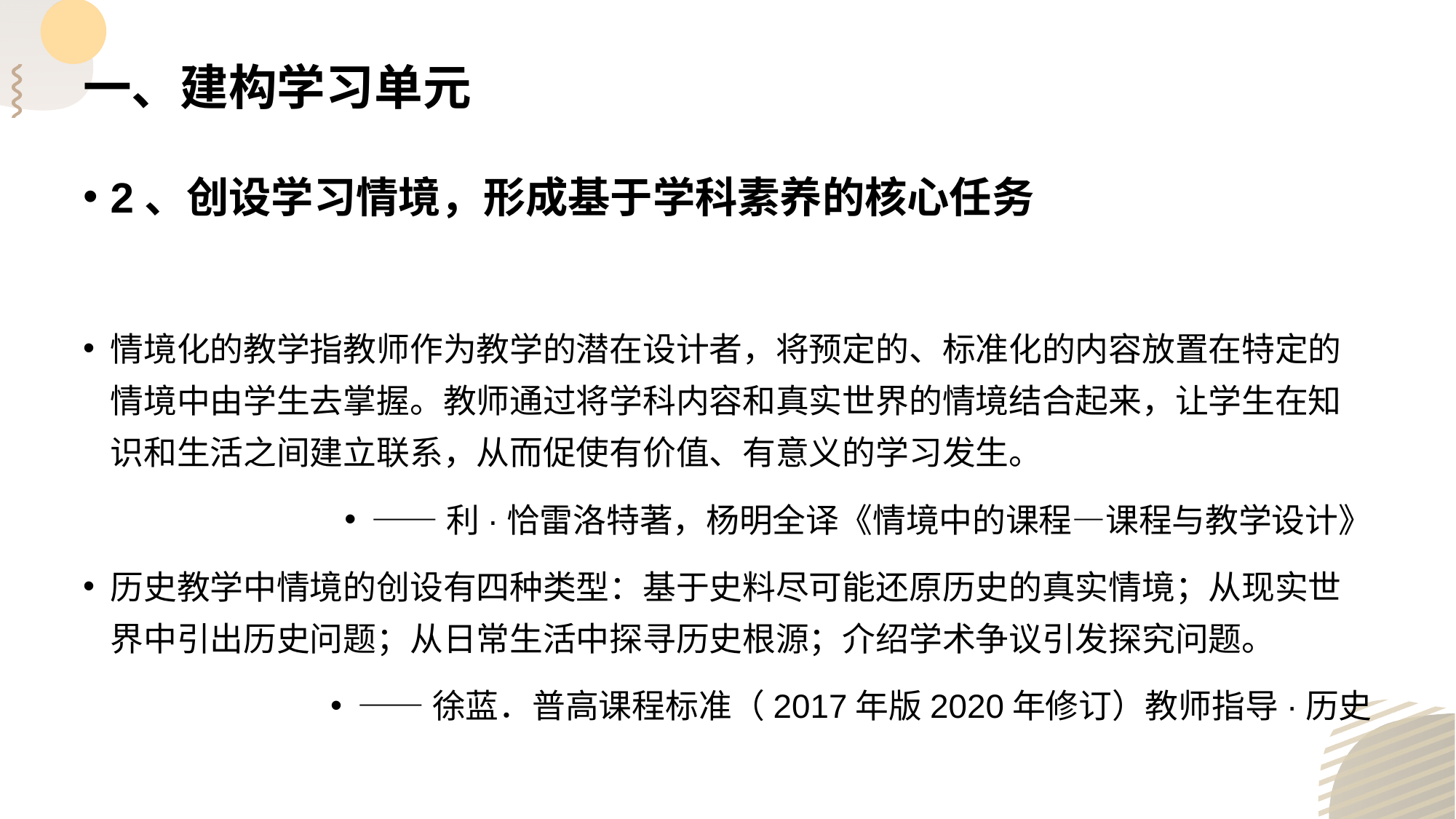

# 一、建构学习单元
2、创设学习情境，形成基于学科素养的核心任务

情境化的教学指教师作为教学的潜在设计者，将预定的、标准化的内容放置在特定的情境中由学生去掌握。教师通过将学科内容和真实世界的情境结合起来，让学生在知识和生活之间建立联系，从而促使有价值、有意义的学习发生。
——利·恰雷洛特著，杨明全译《情境中的课程—课程与教学设计》
历史教学中情境的创设有四种类型：基于史料尽可能还原历史的真实情境；从现实世界中引出历史问题；从日常生活中探寻历史根源；介绍学术争议引发探究问题。
——徐蓝．普高课程标准（2017年版2020年修订）教师指导·历史